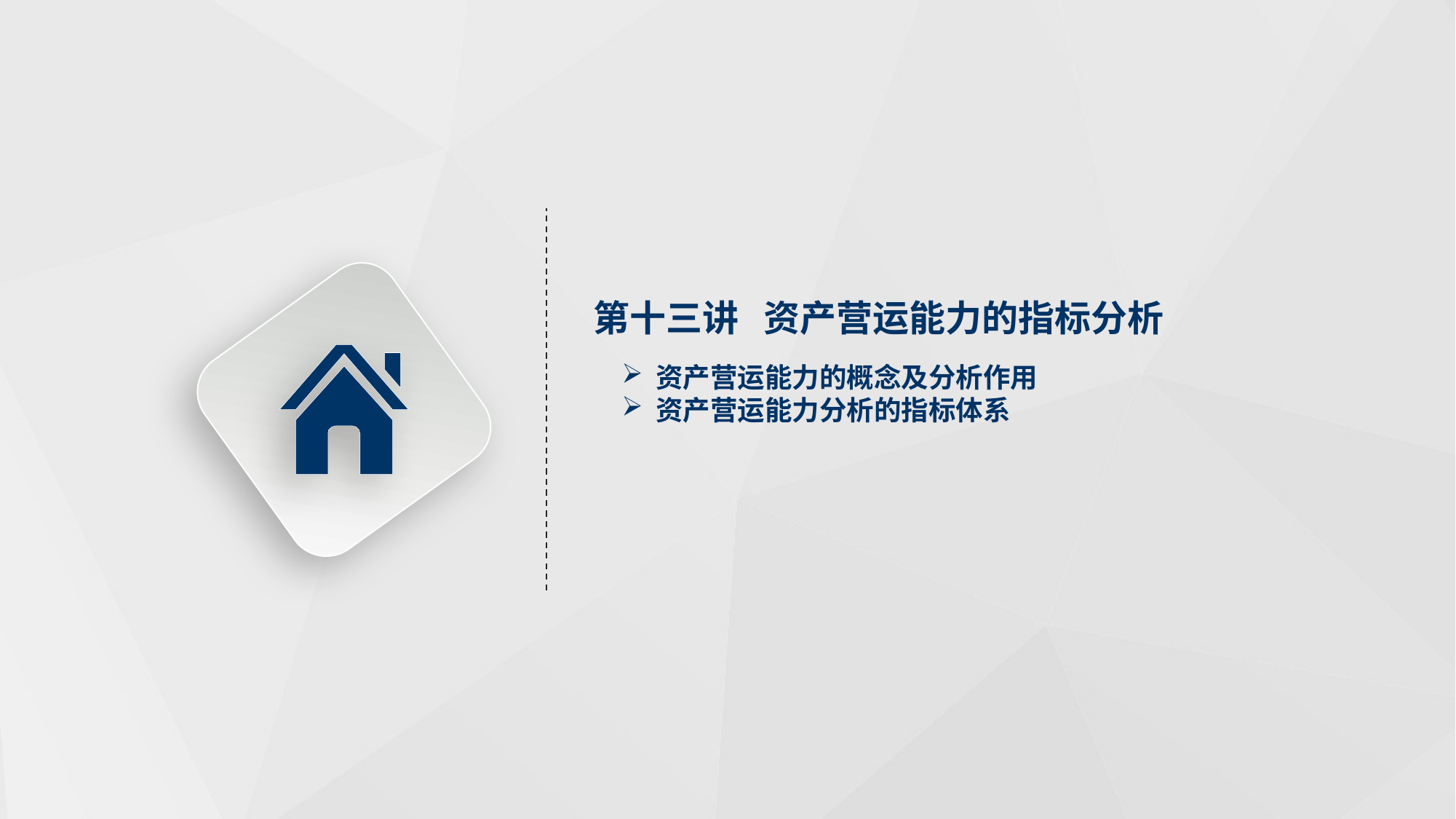

第十三讲   资产营运能力的指标分析

资产营运能力的概念及分析作用
资产营运能力分析的指标体系